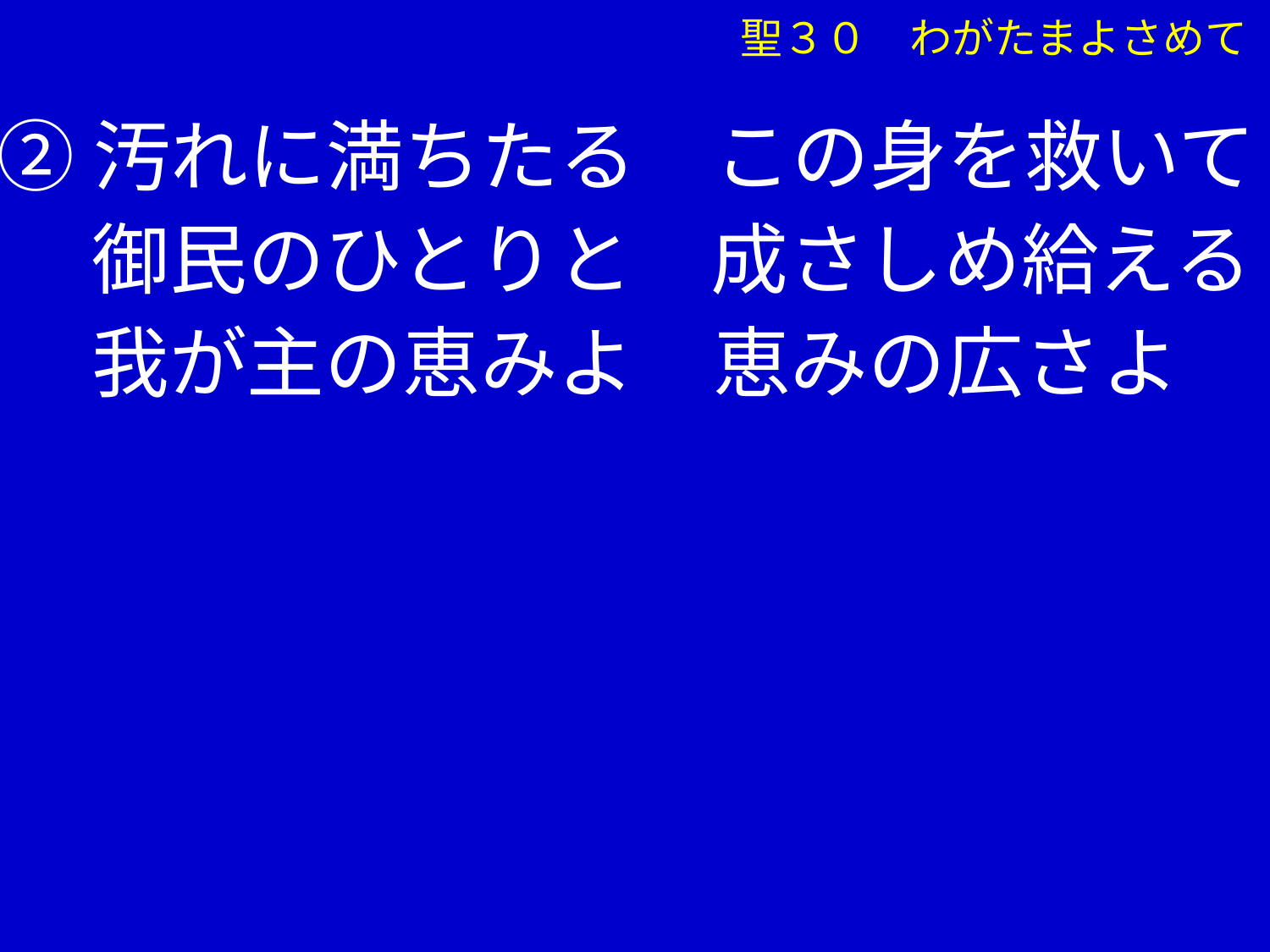

聖３０　わがたまよさめて
②汚れに満ちたる　この身を救いて
　 御民のひとりと　成さしめ給える
　 我が主の恵みよ　恵みの広さよ